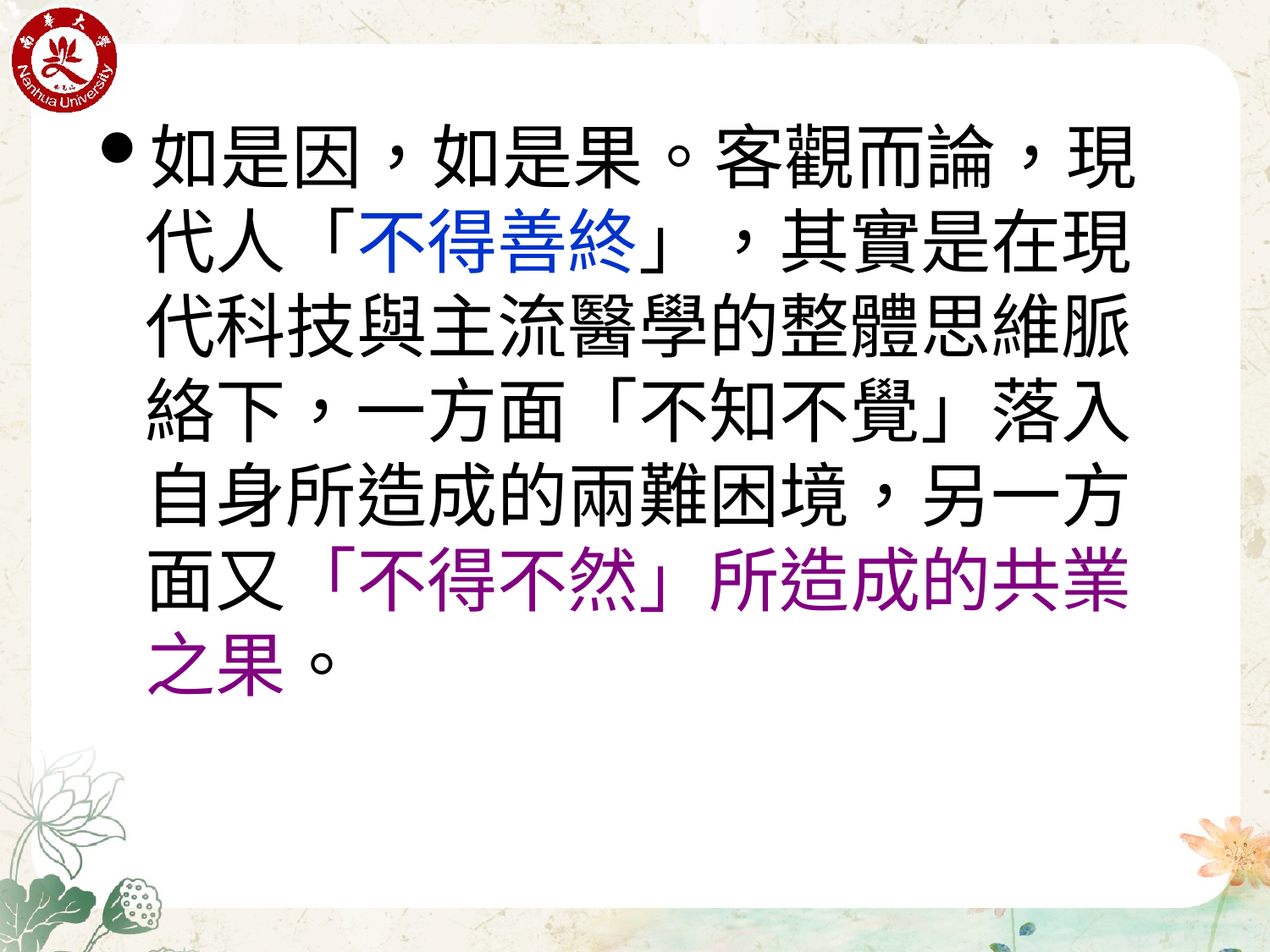

如是因，如是果。客觀而論，現代人「不得善終」，其實是在現代科技與主流醫學的整體思維脈絡下，一方面「不知不覺」落入自身所造成的兩難困境，另一方面又「不得不然」所造成的共業之果。